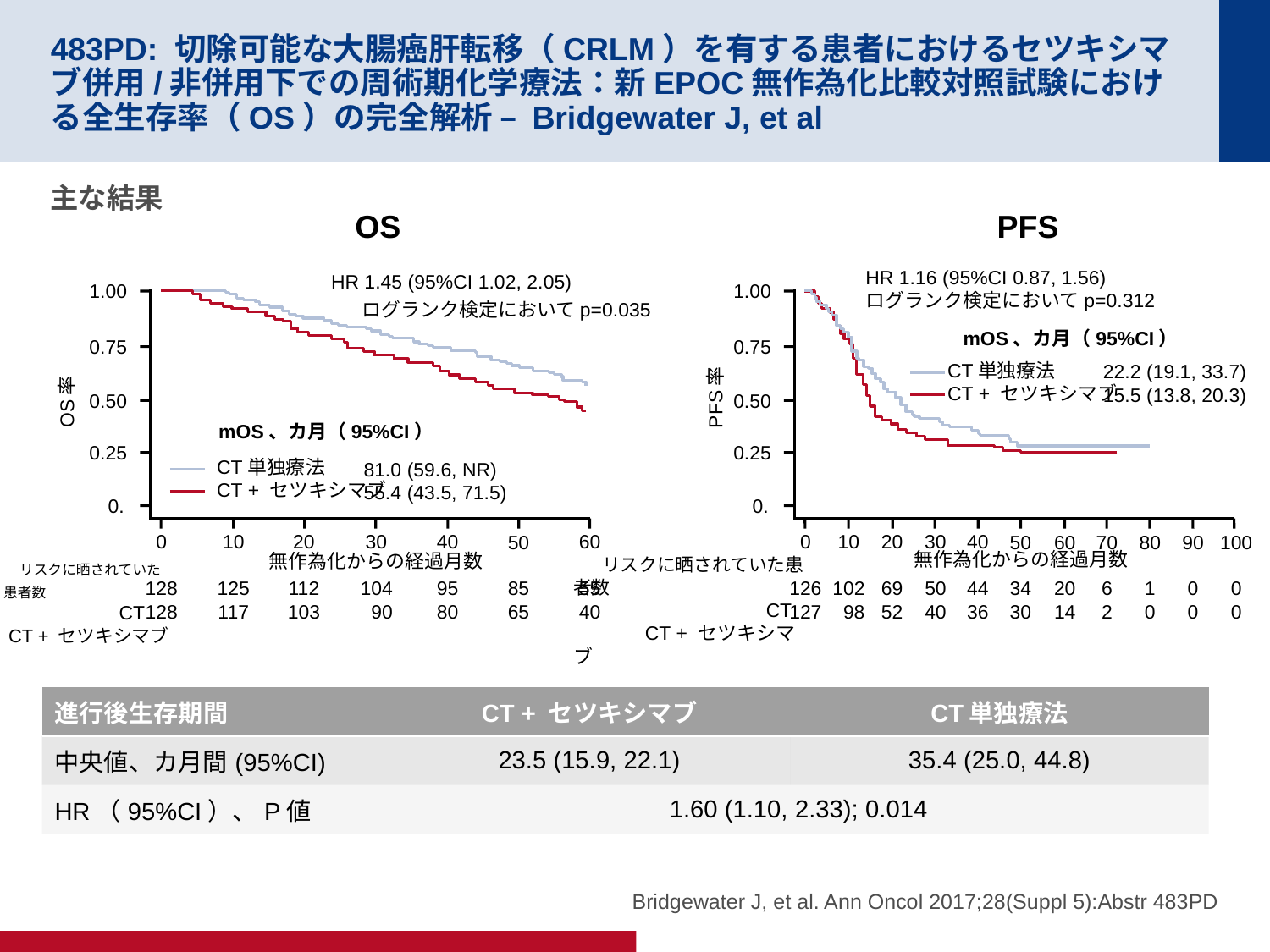

# 483PD: 切除可能な大腸癌肝転移（CRLM）を有する患者におけるセツキシマブ併用/非併用下での周術期化学療法：新EPOC無作為化比較対照試験における全生存率（OS）の完全解析 – Bridgewater J, et al
主な結果

OS
PFS
HR 1.16 (95%CI 0.87, 1.56)
ログランク検定においてp=0.312
HR 1.45 (95%CI 1.02, 2.05)
1.00
1.00

ログランク検定においてp=0.035
mOS、カ月（95%CI）
0.75
0.75

CT単独療法
CT + セツキシマブ
22.2 (19.1, 33.7)
15.5 (13.8, 20.3)
PFS率
0.50
0.50
OS率

mOS、カ月（95%CI）
0.25
0.25
CT単独療法
CT + セツキシマブ
81.0 (59.6, NR)
55.4 (43.5, 71.5)

0.
0.

0

126
127
10

102
98
20

69
52
30

50
40

40

44
36
0

128
128
10

125
117
20

112
103

30

104
90
40

95
80
60

55
40
50

34
30
60

20
14
70

6
2
80

1
0
90

0
0
100

0
0
50

85
65
無作為化からの経過月数
無作為化からの経過月数
      リスクに晒されていた患者数
                                   CT
             CT + セツキシマブ
    リスクに晒されていた患者数
                     CT
 CT + セツキシマブ
| 進行後生存期間 | CT + セツキシマブ | CT単独療法 |
| --- | --- | --- |
| 中央値、カ月間(95%CI) | 23.5 (15.9, 22.1) | 35.4 (25.0, 44.8) |
| HR（95%CI）、P値 | 1.60 (1.10, 2.33); 0.014 |  |
Bridgewater J, et al. Ann Oncol 2017;28(Suppl 5):Abstr 483PD